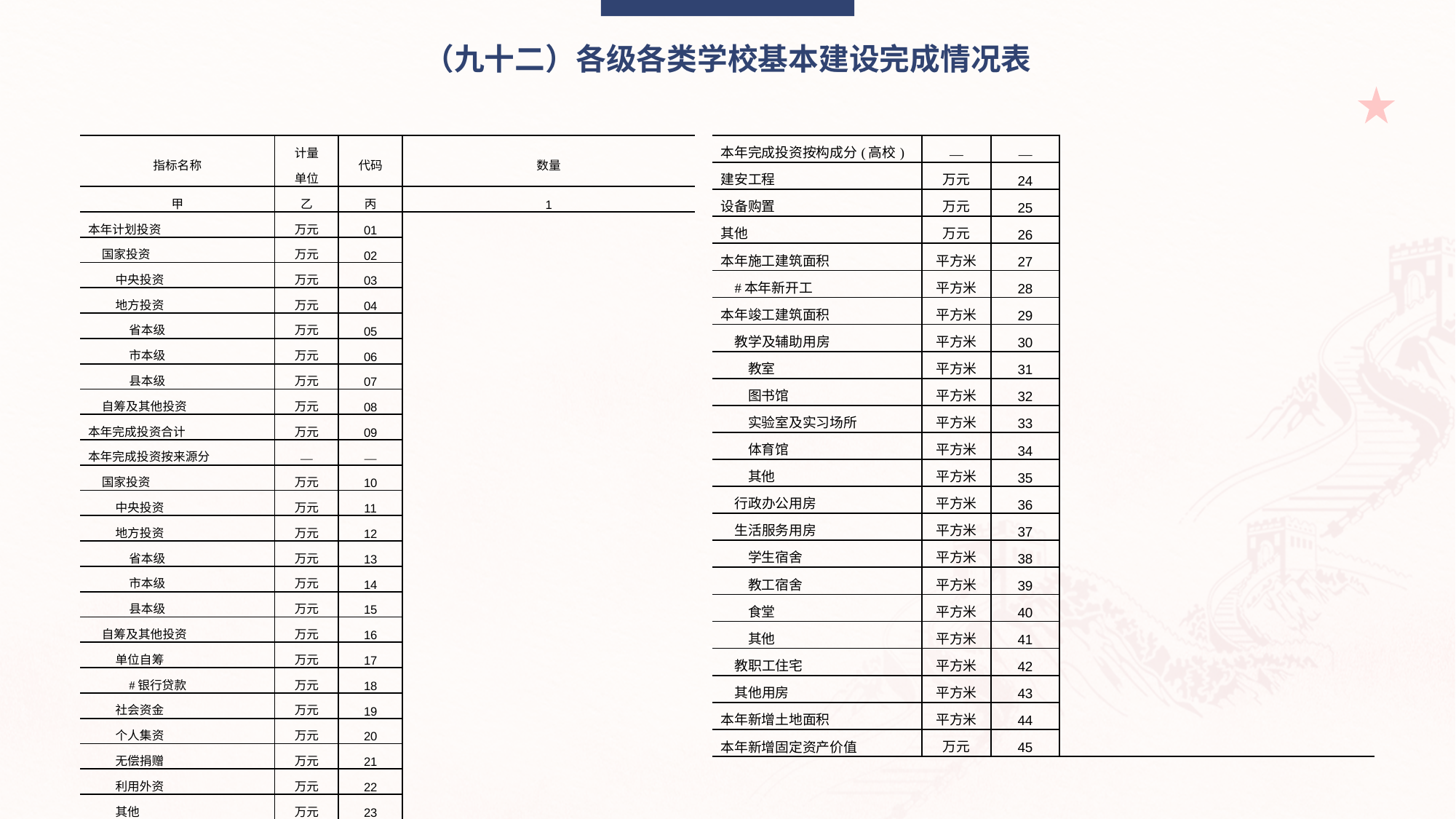

（九十二）各级各类学校基本建设完成情况表
| 本年完成投资按构成分(高校) | — | — |  |
| --- | --- | --- | --- |
| 建安工程 | 万元 | 24 |  |
| 设备购置 | 万元 | 25 |  |
| 其他 | 万元 | 26 |  |
| 本年施工建筑面积 | 平方米 | 27 |  |
| #本年新开工 | 平方米 | 28 |  |
| 本年竣工建筑面积 | 平方米 | 29 |  |
| 教学及辅助用房 | 平方米 | 30 |  |
| 教室 | 平方米 | 31 |  |
| 图书馆 | 平方米 | 32 |  |
| 实验室及实习场所 | 平方米 | 33 |  |
| 体育馆 | 平方米 | 34 |  |
| 其他 | 平方米 | 35 |  |
| 行政办公用房 | 平方米 | 36 |  |
| 生活服务用房 | 平方米 | 37 |  |
| 学生宿舍 | 平方米 | 38 |  |
| 教工宿舍 | 平方米 | 39 |  |
| 食堂 | 平方米 | 40 |  |
| 其他 | 平方米 | 41 |  |
| 教职工住宅 | 平方米 | 42 |  |
| 其他用房 | 平方米 | 43 |  |
| 本年新增土地面积 | 平方米 | 44 |  |
| 本年新增固定资产价值 | 万元 | 45 |  |
| 指标名称 | 计量 单位 | 代码 | 数量 |
| --- | --- | --- | --- |
| 甲 | 乙 | 丙 | 1 |
| 本年计划投资 | 万元 | 01 |  |
| 国家投资 | 万元 | 02 |  |
| 中央投资 | 万元 | 03 |  |
| 地方投资 | 万元 | 04 |  |
| 省本级 | 万元 | 05 |  |
| 市本级 | 万元 | 06 |  |
| 县本级 | 万元 | 07 |  |
| 自筹及其他投资 | 万元 | 08 |  |
| 本年完成投资合计 | 万元 | 09 |  |
| 本年完成投资按来源分 | — | — |  |
| 国家投资 | 万元 | 10 |  |
| 中央投资 | 万元 | 11 |  |
| 地方投资 | 万元 | 12 |  |
| 省本级 | 万元 | 13 |  |
| 市本级 | 万元 | 14 |  |
| 县本级 | 万元 | 15 |  |
| 自筹及其他投资 | 万元 | 16 |  |
| 单位自筹 | 万元 | 17 |  |
| #银行贷款 | 万元 | 18 |  |
| 社会资金 | 万元 | 19 |  |
| 个人集资 | 万元 | 20 |  |
| 无偿捐赠 | 万元 | 21 |  |
| 利用外资 | 万元 | 22 |  |
| 其他 | 万元 | 23 |  |